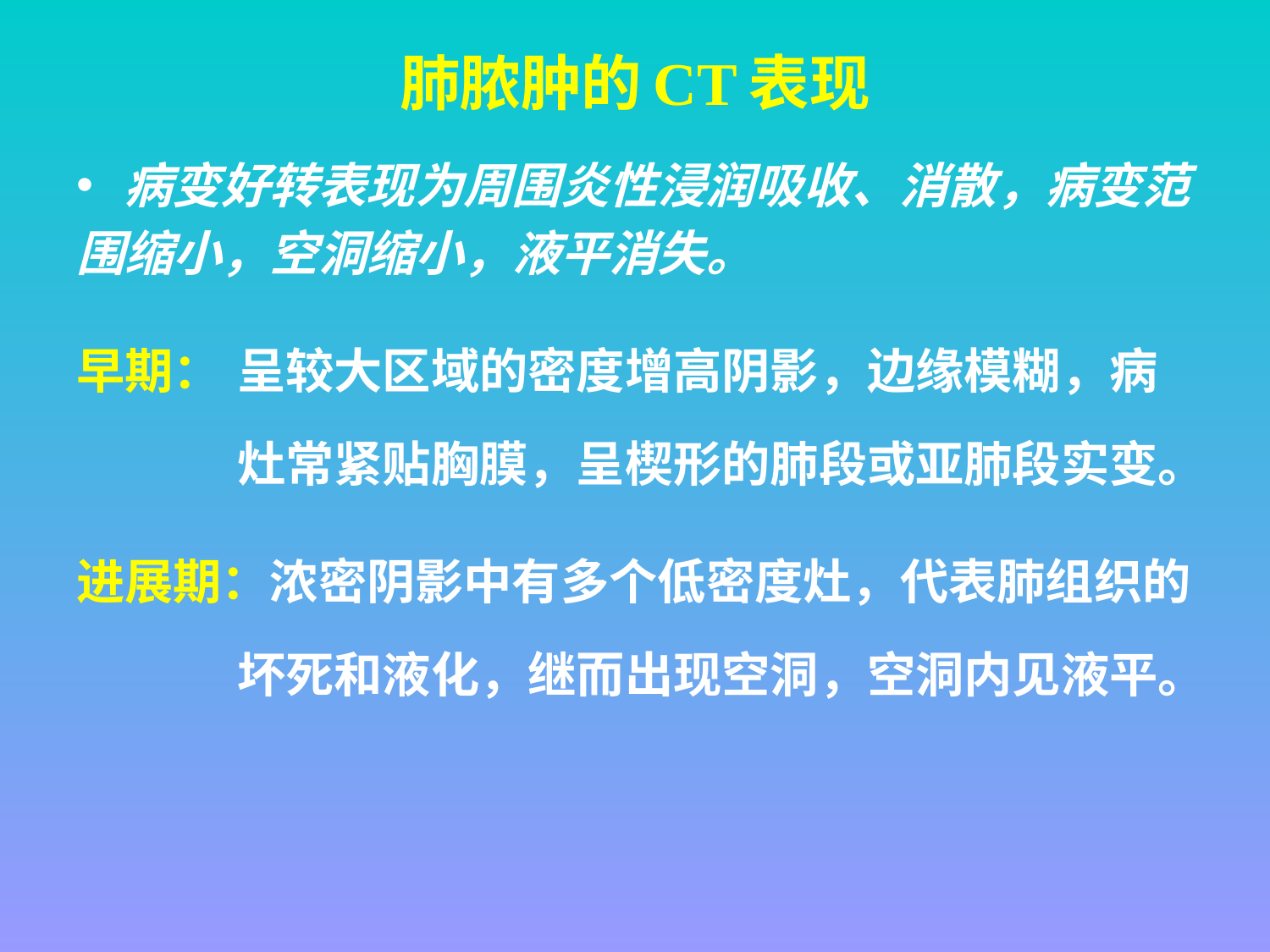

# 肺脓肿的CT表现
病变好转表现为周围炎性浸润吸收、消散，病变范
围缩小，空洞缩小，液平消失。
早期：	呈较大区域的密度增高阴影，边缘模糊，病灶常紧贴胸膜，呈楔形的肺段或亚肺段实变。
进展期：浓密阴影中有多个低密度灶，代表肺组织的 坏死和液化，继而出现空洞，空洞内见液平。